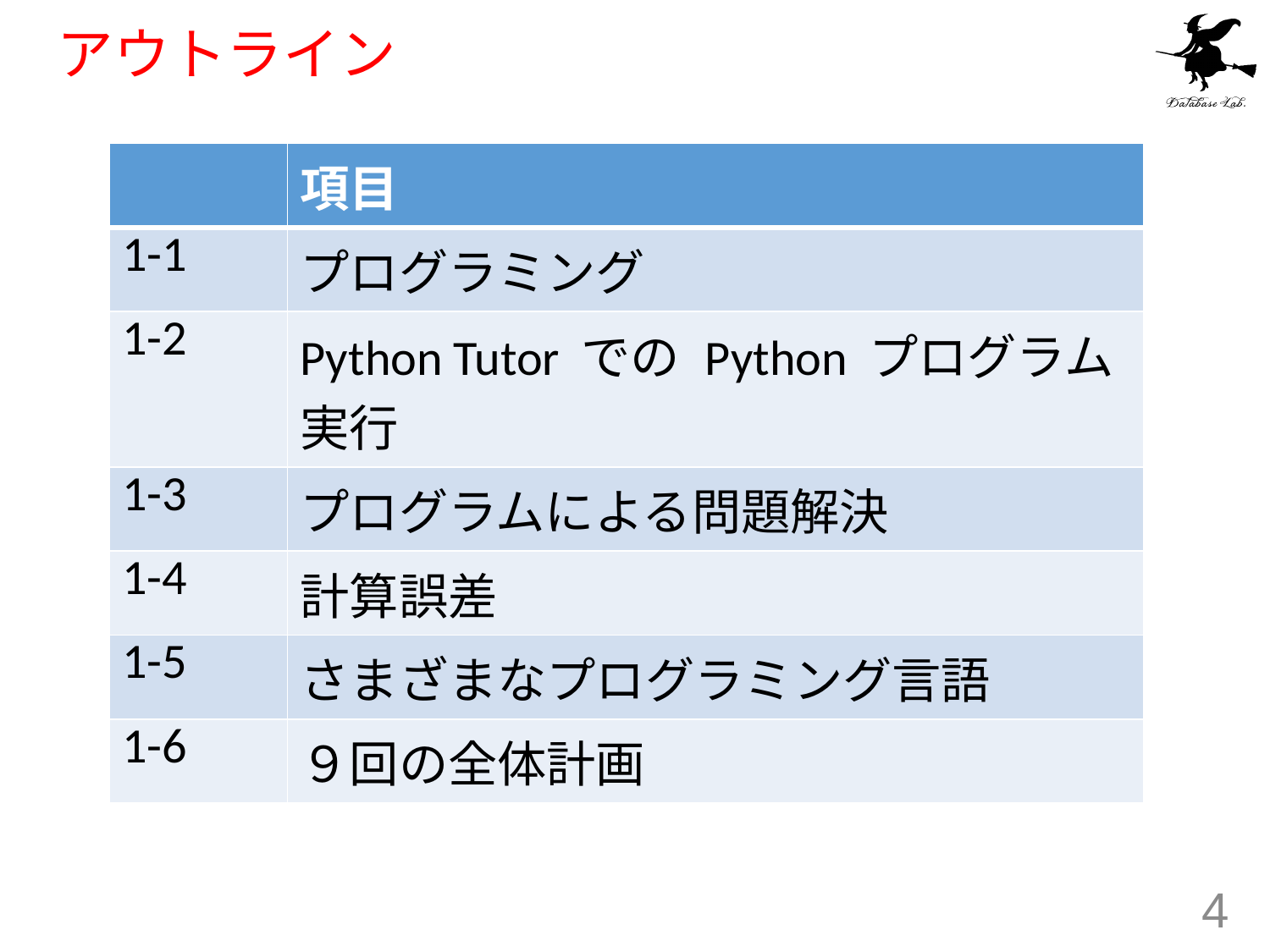

# アウトライン
|  | 項目 |
| --- | --- |
| 1-1 | プログラミング |
| 1-2 | Python Tutor での Python プログラム実行 |
| 1-3 | プログラムによる問題解決 |
| 1-4 | 計算誤差 |
| 1-5 | さまざまなプログラミング言語 |
| 1-6 | ９回の全体計画 |
4